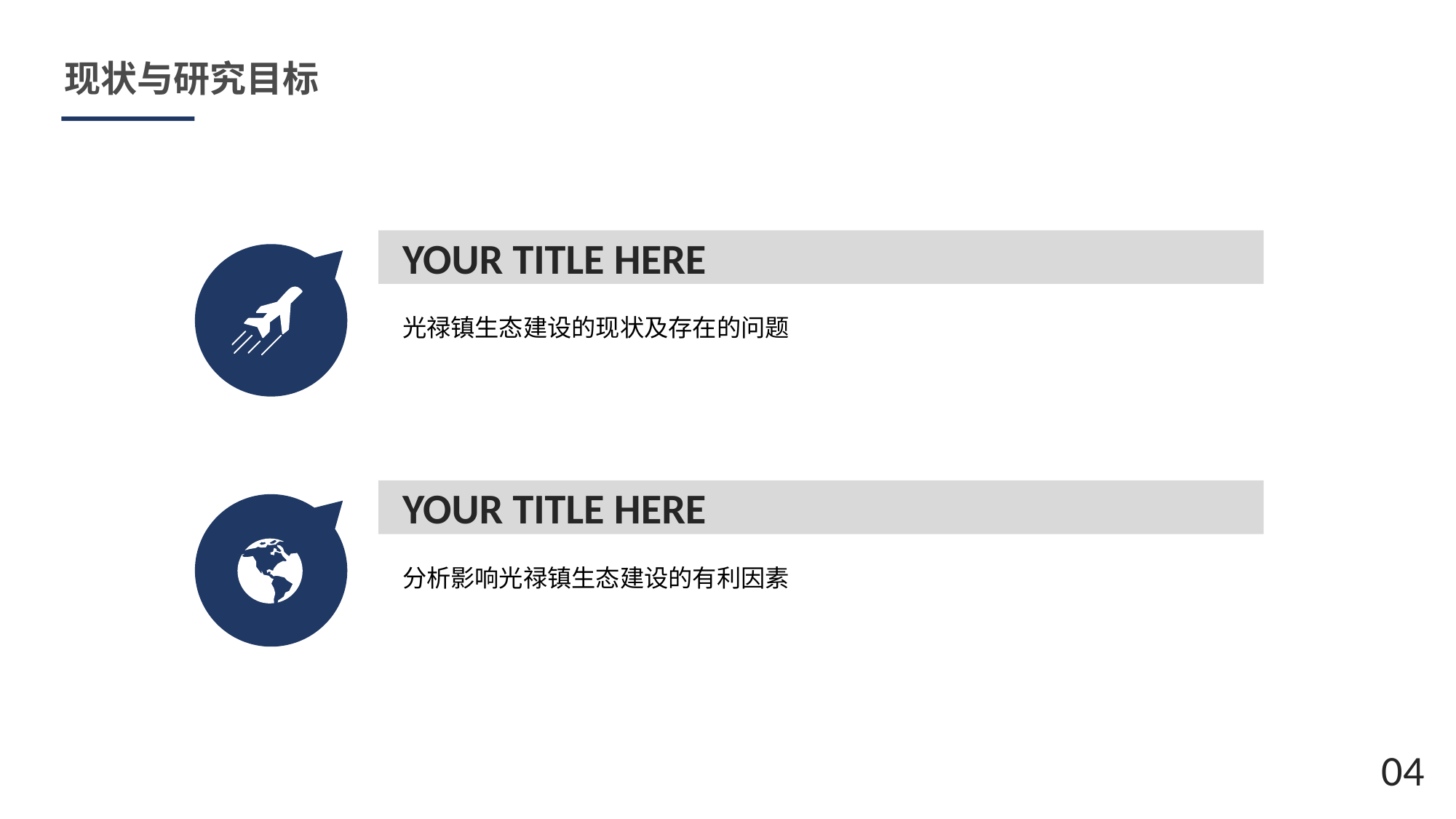

现状与研究目标

YOUR TITLE HERE

光禄镇生态建设的现状及存在的问题

YOUR TITLE HERE

分析影响光禄镇生态建设的有利因素
04